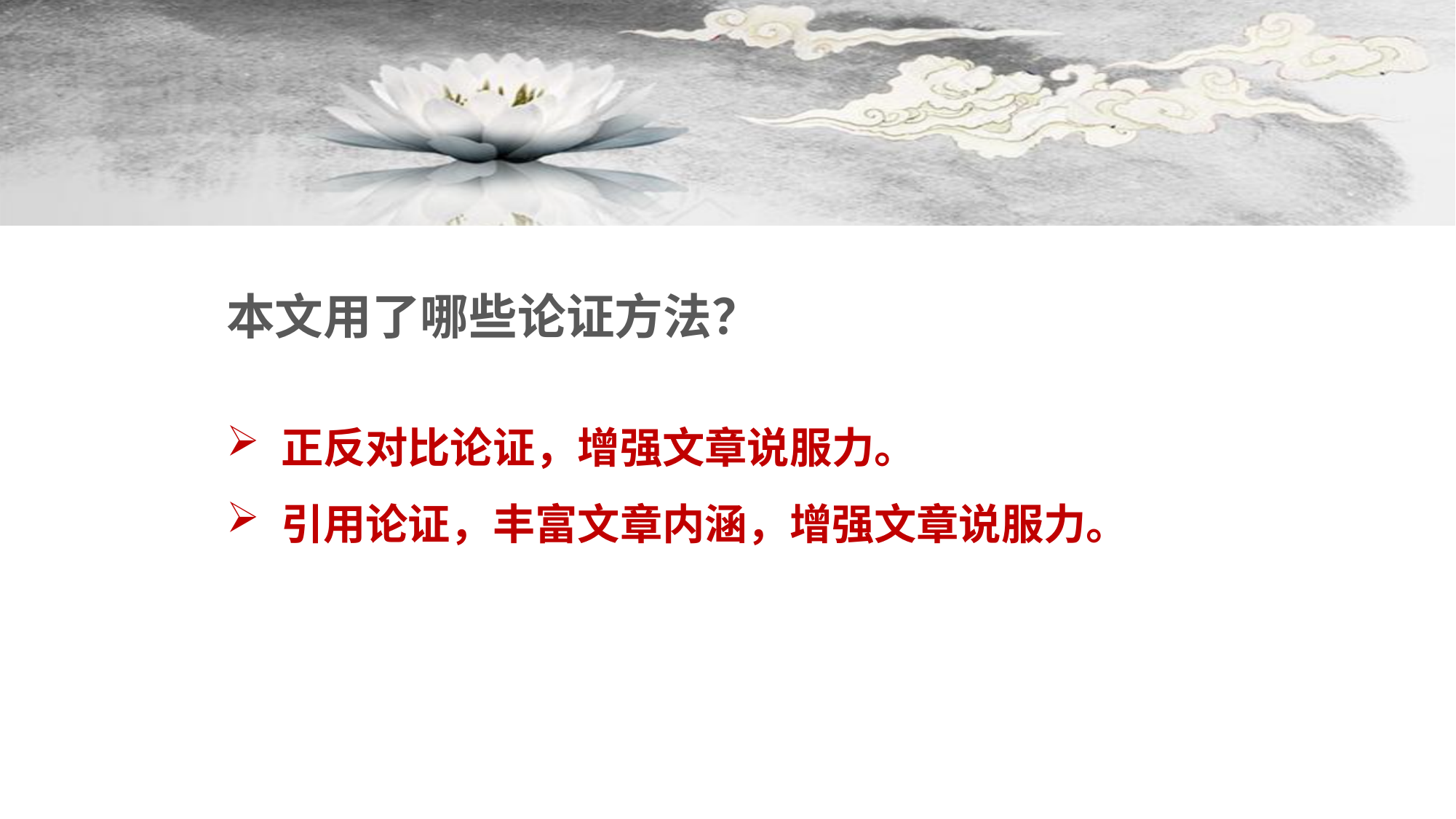

本文用了哪些论证方法？

正反对比论证，增强文章说服力。
引用论证，丰富文章内涵，增强文章说服力。